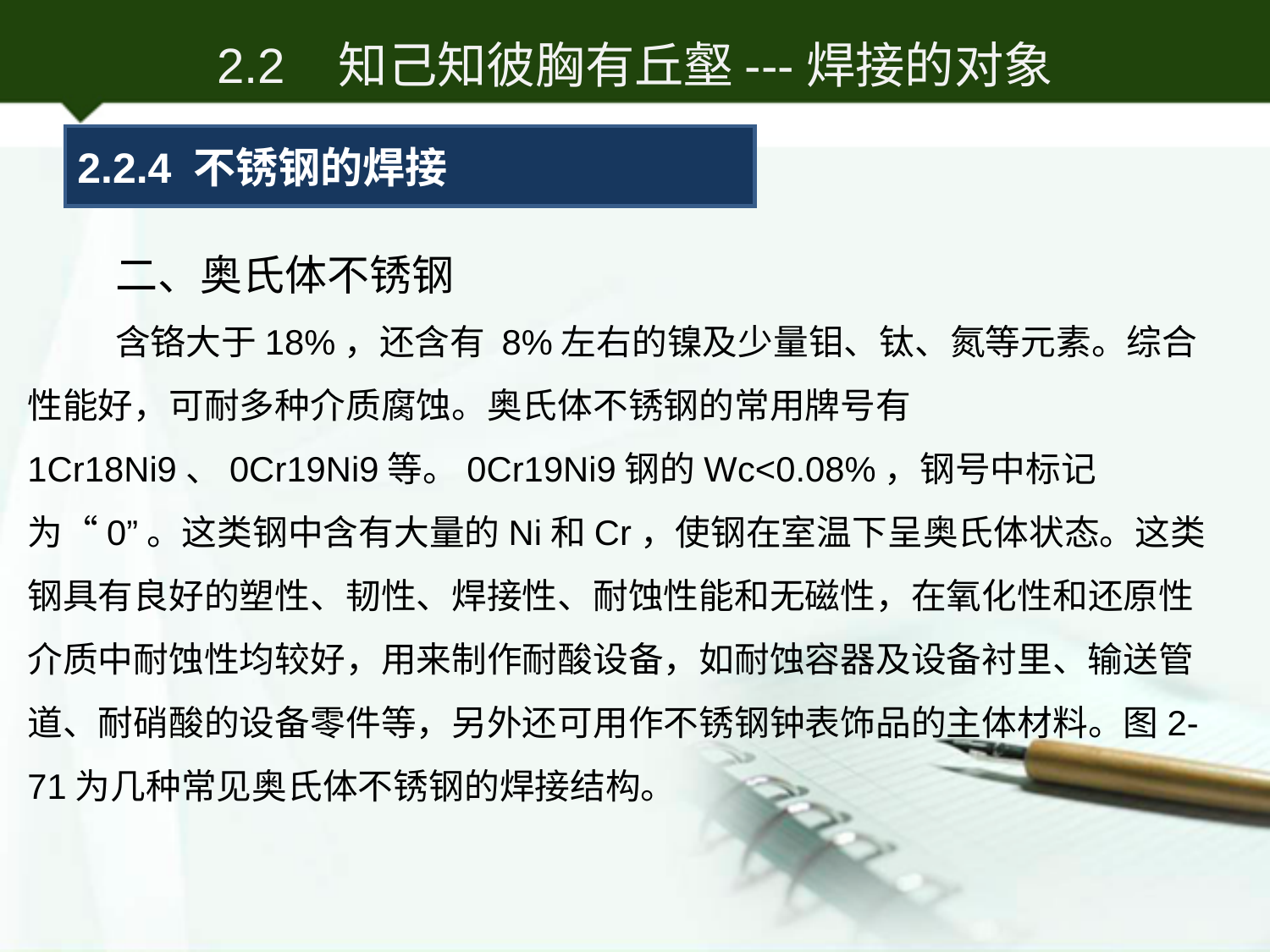

2.2   知己知彼胸有丘壑---焊接的对象
2.2.4 不锈钢的焊接
二、奥氏体不锈钢
含铬大于18%，还含有 8%左右的镍及少量钼、钛、氮等元素。综合性能好，可耐多种介质腐蚀。奥氏体不锈钢的常用牌号有1Cr18Ni9、0Cr19Ni9等。0Cr19Ni9钢的Wc<0.08%，钢号中标记为“0”。这类钢中含有大量的Ni和Cr，使钢在室温下呈奥氏体状态。这类钢具有良好的塑性、韧性、焊接性、耐蚀性能和无磁性，在氧化性和还原性介质中耐蚀性均较好，用来制作耐酸设备，如耐蚀容器及设备衬里、输送管道、耐硝酸的设备零件等，另外还可用作不锈钢钟表饰品的主体材料。图2-71为几种常见奥氏体不锈钢的焊接结构。